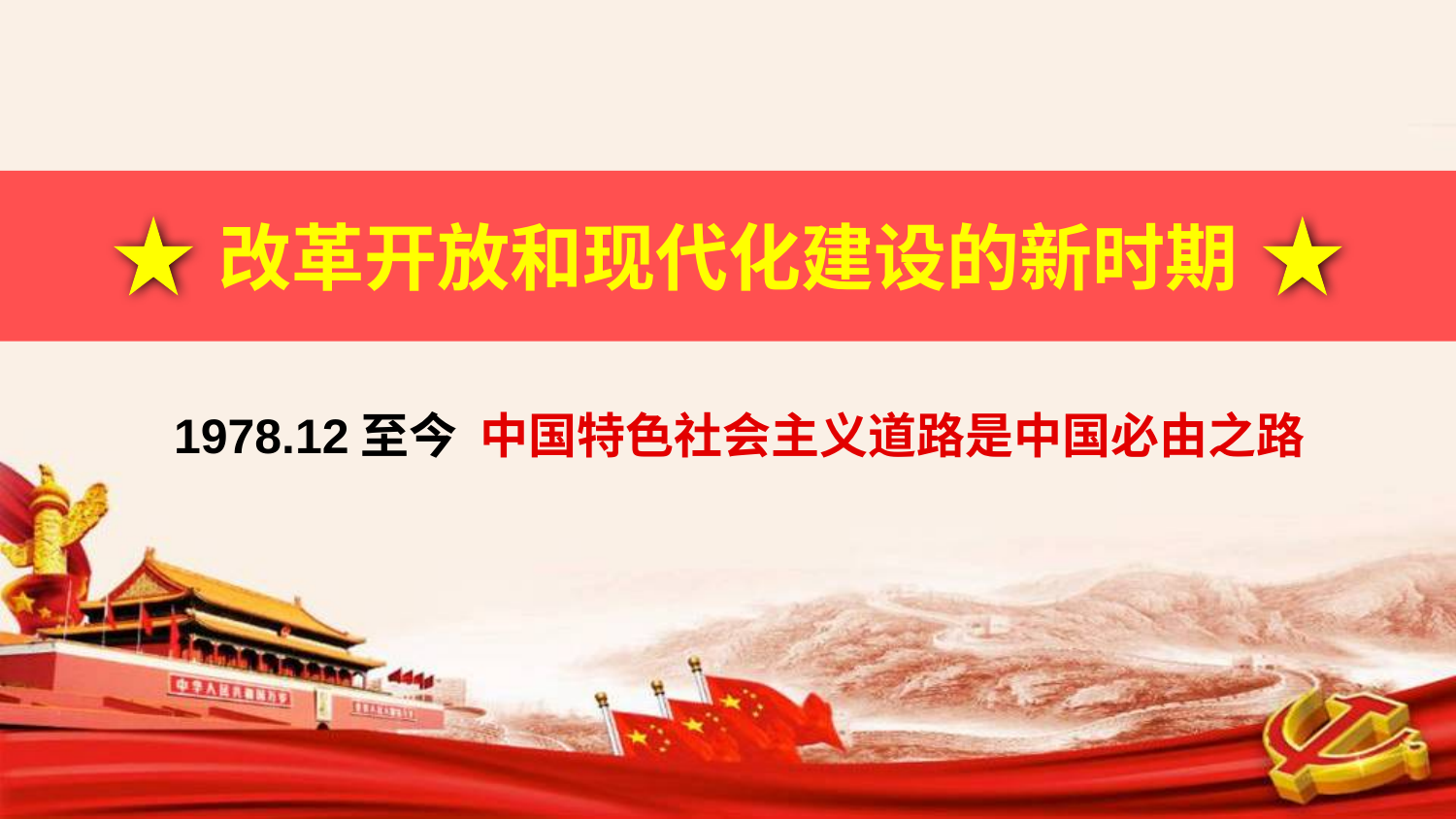

改革开放和现代化建设的新时期

1978.12至今  中国特色社会主义道路是中国必由之路